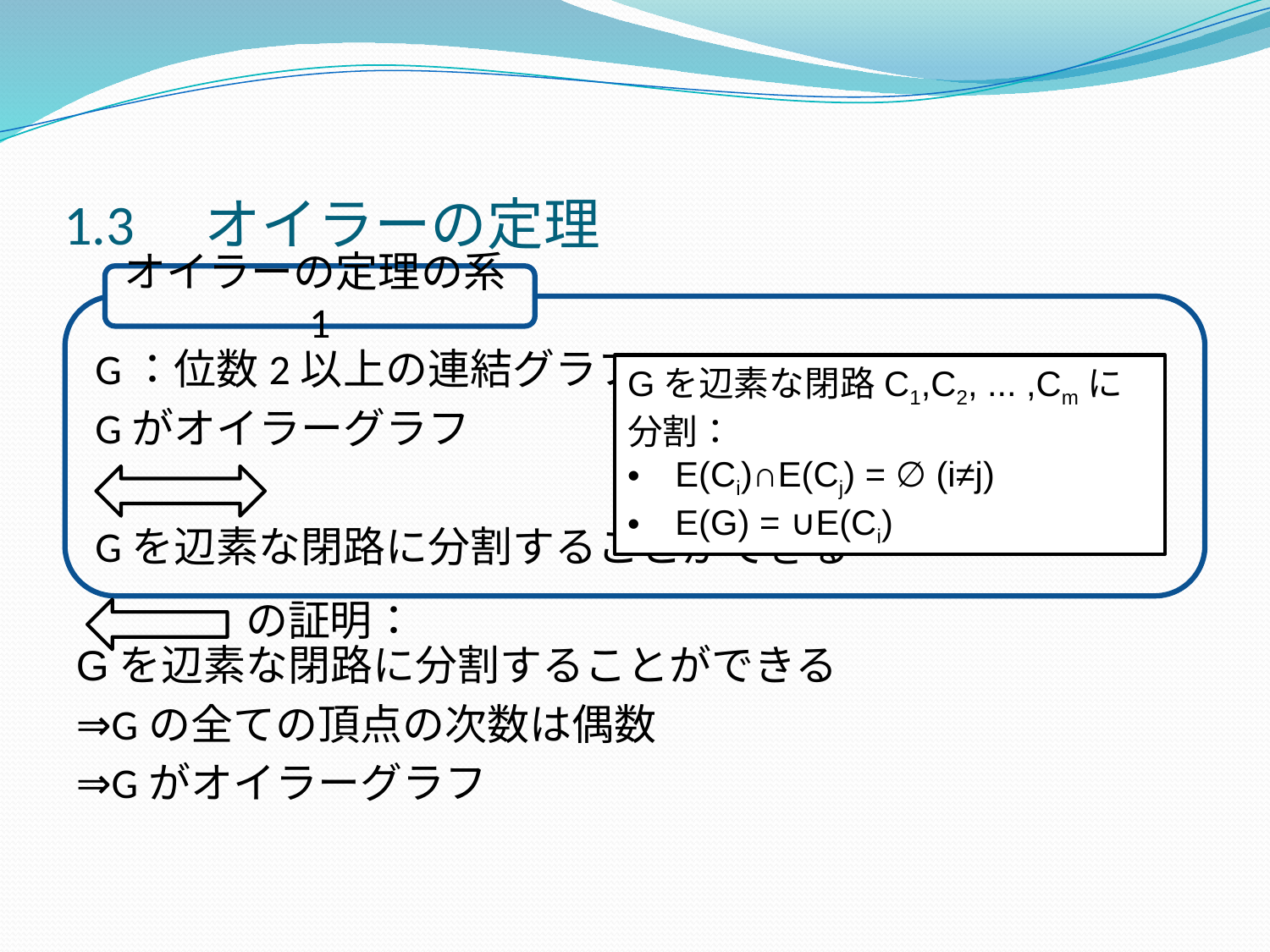

# 1.3　オイラーの定理
オイラーの定理の系1

  G：位数2以上の連結グラフ
  Gがオイラーグラフ

  Gを辺素な閉路に分割することができる

Gを辺素な閉路に分割することができる
⇒Gの全ての頂点の次数は偶数
⇒Gがオイラーグラフ

Gを辺素な閉路C1,C2, ... ,Cmに分割：
E(Ci)∩E(Cj) = ∅ (i≠j)
E(G) = ∪E(Ci)

の証明：